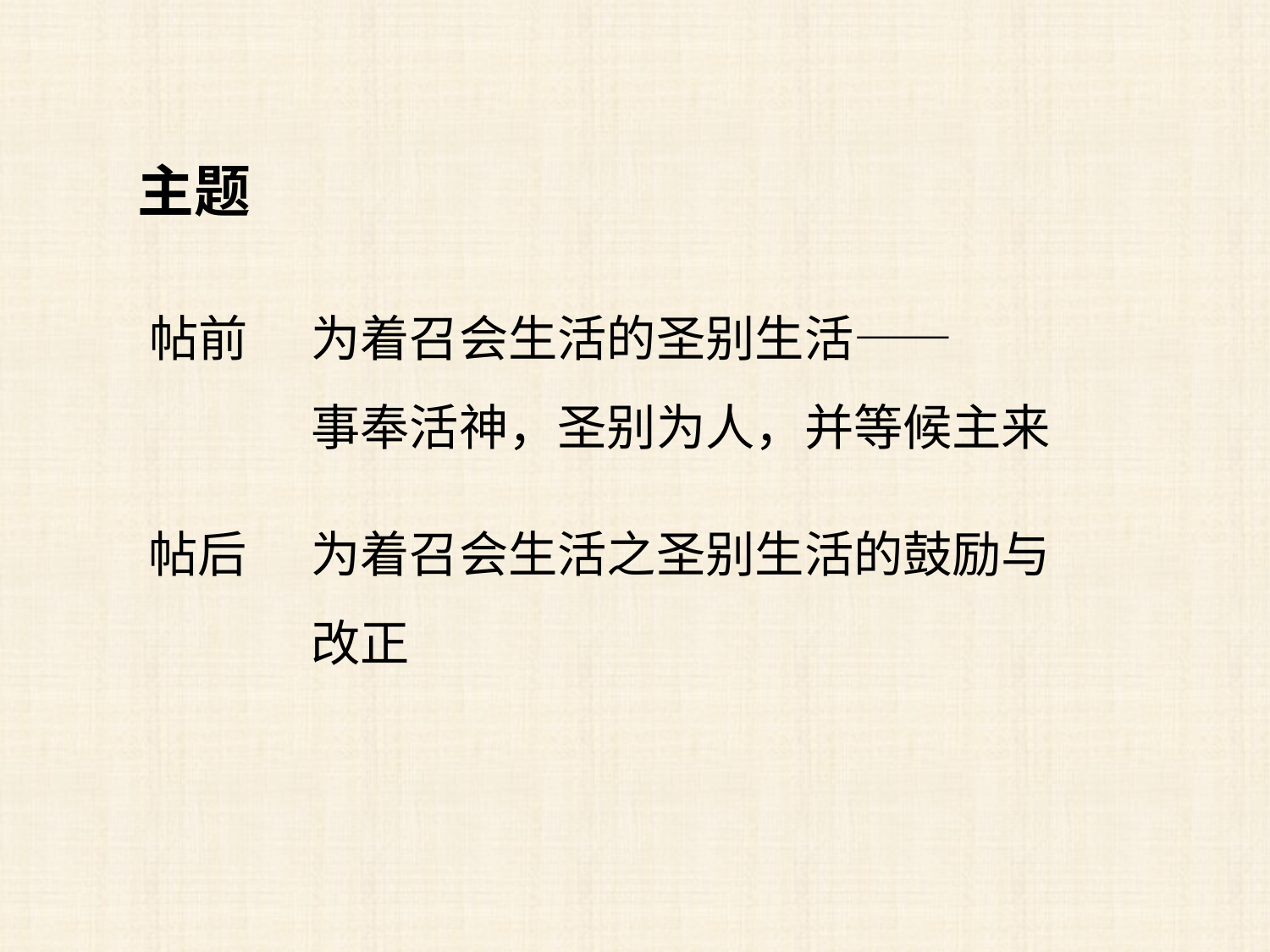

主题
帖前
为着召会生活的圣别生活——
事奉活神，圣别为人，并等候主来
帖后
为着召会生活之圣别生活的鼓励与改正